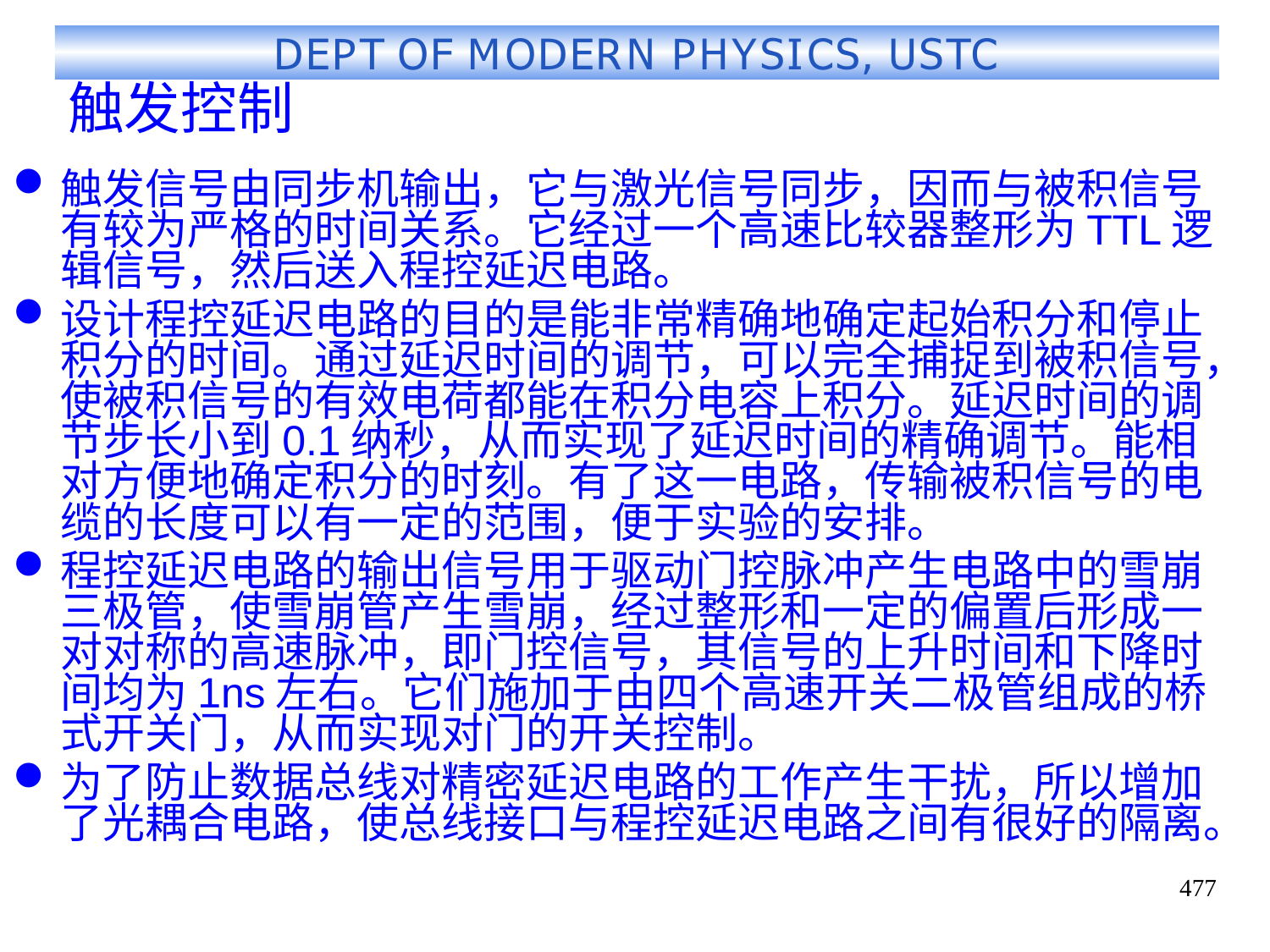

# 触发控制

触发信号由同步机输出，它与激光信号同步，因而与被积信号有较为严格的时间关系。它经过一个高速比较器整形为TTL逻辑信号，然后送入程控延迟电路。
设计程控延迟电路的目的是能非常精确地确定起始积分和停止积分的时间。通过延迟时间的调节，可以完全捕捉到被积信号，使被积信号的有效电荷都能在积分电容上积分。延迟时间的调节步长小到0.1纳秒，从而实现了延迟时间的精确调节。能相对方便地确定积分的时刻。有了这一电路，传输被积信号的电缆的长度可以有一定的范围，便于实验的安排。
程控延迟电路的输出信号用于驱动门控脉冲产生电路中的雪崩三极管，使雪崩管产生雪崩，经过整形和一定的偏置后形成一对对称的高速脉冲，即门控信号，其信号的上升时间和下降时间均为1ns左右。它们施加于由四个高速开关二极管组成的桥式开关门，从而实现对门的开关控制。
为了防止数据总线对精密延迟电路的工作产生干扰，所以增加了光耦合电路，使总线接口与程控延迟电路之间有很好的隔离。
477